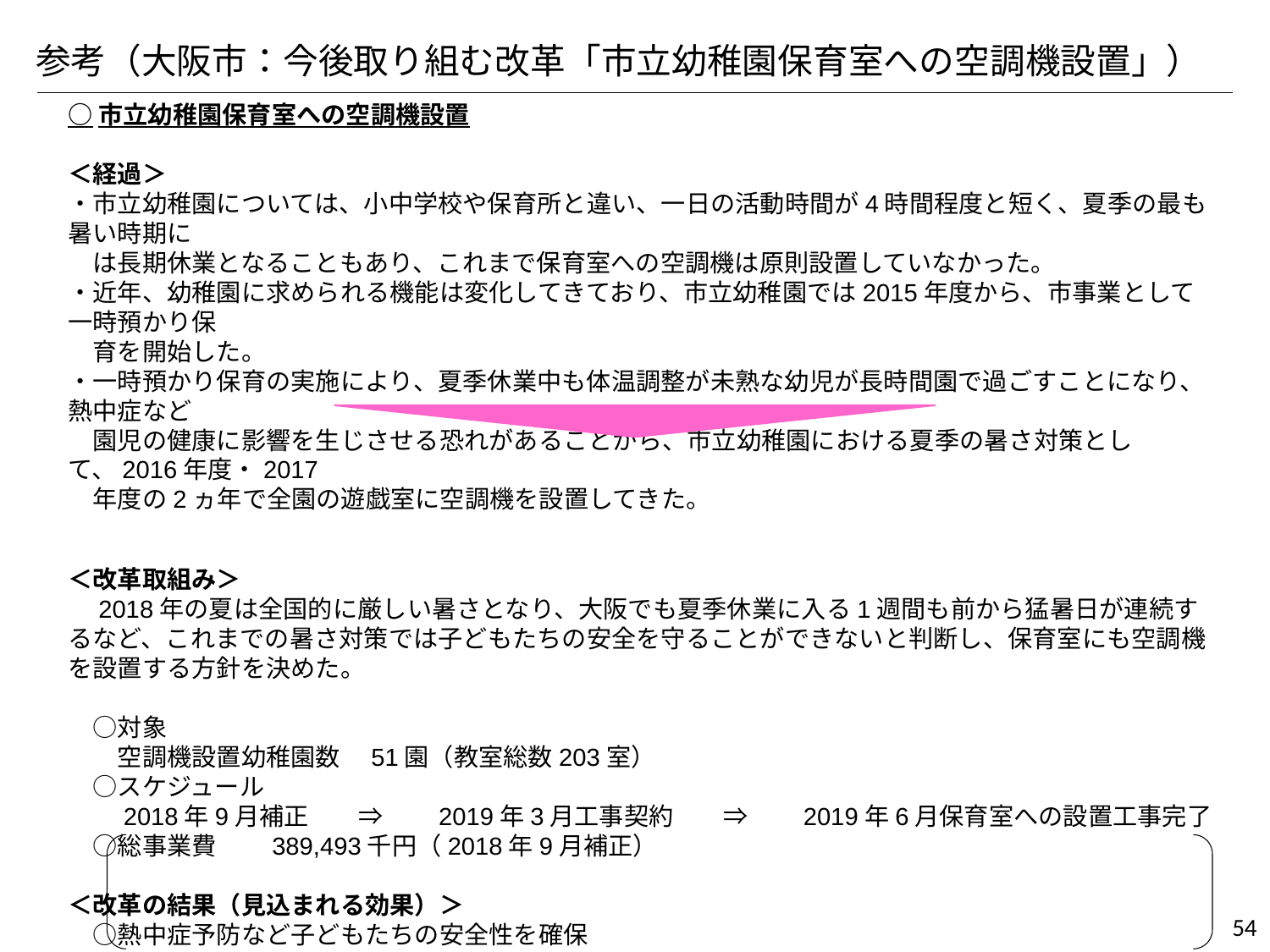

参考（大阪市：今後取り組む改革「市立幼稚園保育室への空調機設置」）
○市立幼稚園保育室への空調機設置

＜経過＞
・市立幼稚園については、小中学校や保育所と違い、一日の活動時間が4時間程度と短く、夏季の最も暑い時期に
　は長期休業となることもあり、これまで保育室への空調機は原則設置していなかった。
・近年、幼稚園に求められる機能は変化してきており、市立幼稚園では2015年度から、市事業として一時預かり保
　育を開始した。
・一時預かり保育の実施により、夏季休業中も体温調整が未熟な幼児が長時間園で過ごすことになり、熱中症など
　園児の健康に影響を生じさせる恐れがあることから、市立幼稚園における夏季の暑さ対策として、2016年度・2017
　年度の2ヵ年で全園の遊戯室に空調機を設置してきた。

＜改革取組み＞
　2018年の夏は全国的に厳しい暑さとなり、大阪でも夏季休業に入る1週間も前から猛暑日が連続するなど、これまでの暑さ対策では子どもたちの安全を守ることができないと判断し、保育室にも空調機を設置する方針を決めた。

　○対象
　　空調機設置幼稚園数　51園（教室総数203室）
　○スケジュール
　　2018年9月補正　　⇒　　2019年3月工事契約　　⇒　　2019年6月保育室への設置工事完了
　○総事業費　　389,493千円（2018年9月補正）

＜改革の結果（見込まれる効果）＞
　○熱中症予防など子どもたちの安全性を確保
　○夏季休業期間を短縮
　　　　・課業日が増えることで、ゆとりをもって一人ひとりに応じた丁寧な指導ができ、基本的な生活習慣の早期調整、
　　　　 身近な人への信頼関係の構築等の効果が期待される。
       ・各園が作成している教育課程及び月ごとの指導計画に基づいた教育活動を、柔軟にゆとりをもって行うことが
　　　　できる。

54